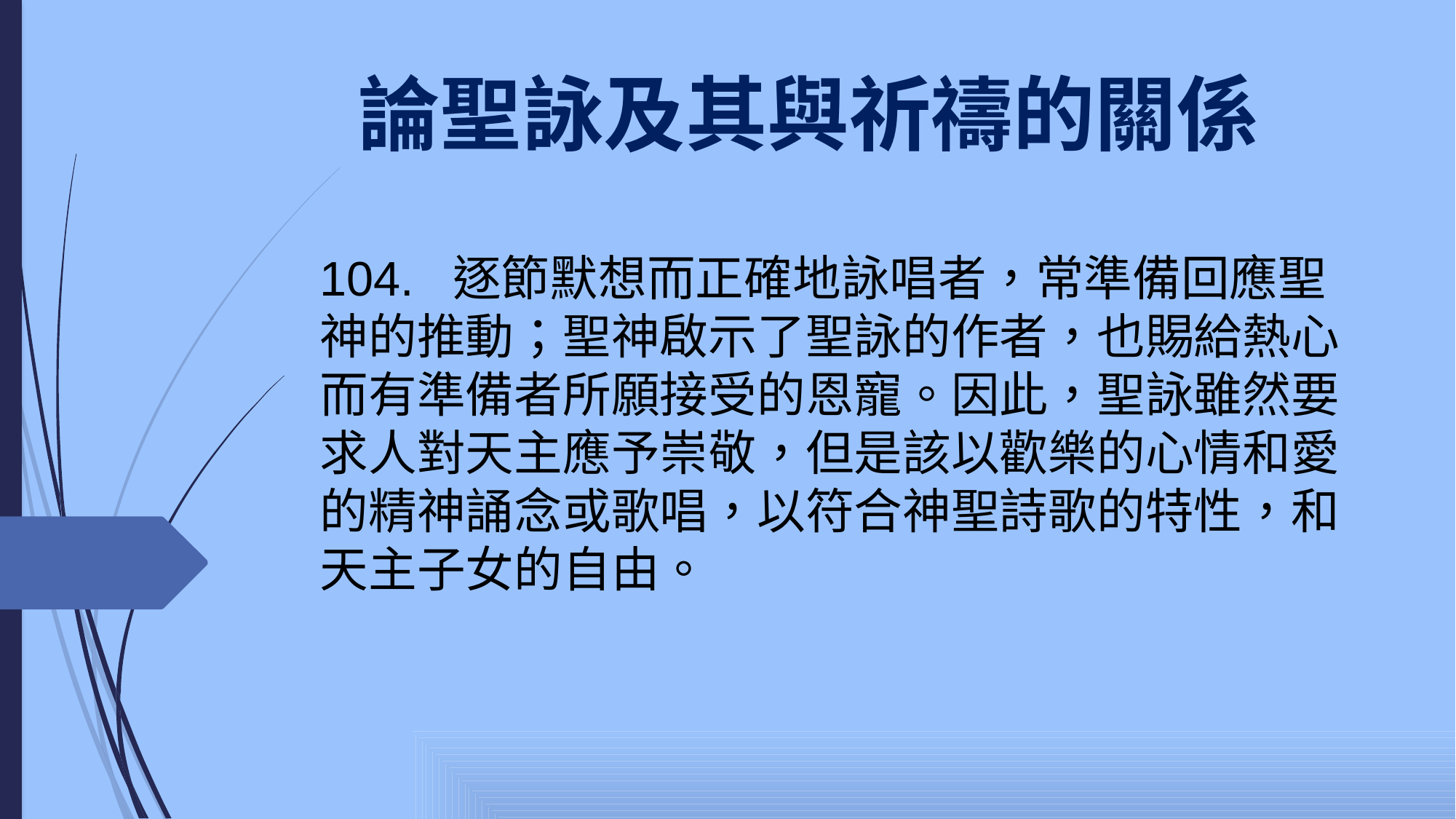

# 論聖詠及其與祈禱的關係
104.  逐節默想而正確地詠唱者，常準備回應聖神的推動；聖神啟示了聖詠的作者，也賜給熱心而有準備者所願接受的恩寵。因此，聖詠雖然要求人對天主應予崇敬，但是該以歡樂的心情和愛的精神誦念或歌唱，以符合神聖詩歌的特性，和天主子女的自由。